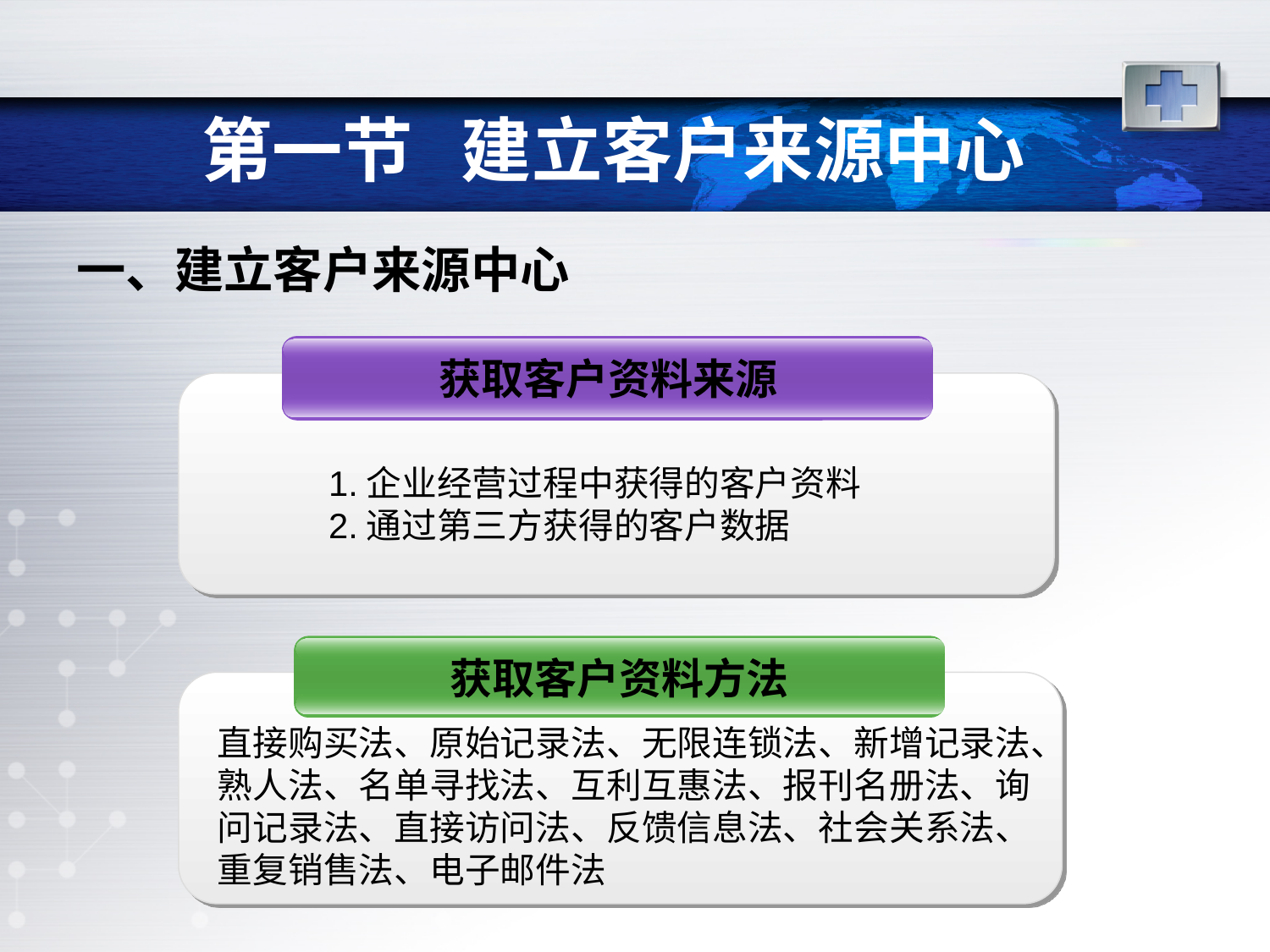

# 第一节   建立客户来源中心
一、建立客户来源中心

获取客户资料来源
1.企业经营过程中获得的客户资料
2.通过第三方获得的客户数据

获取客户资料方法

直接购买法、原始记录法、无限连锁法、新增记录法、熟人法、名单寻找法、互利互惠法、报刊名册法、询问记录法、直接访问法、反馈信息法、社会关系法、重复销售法、电子邮件法